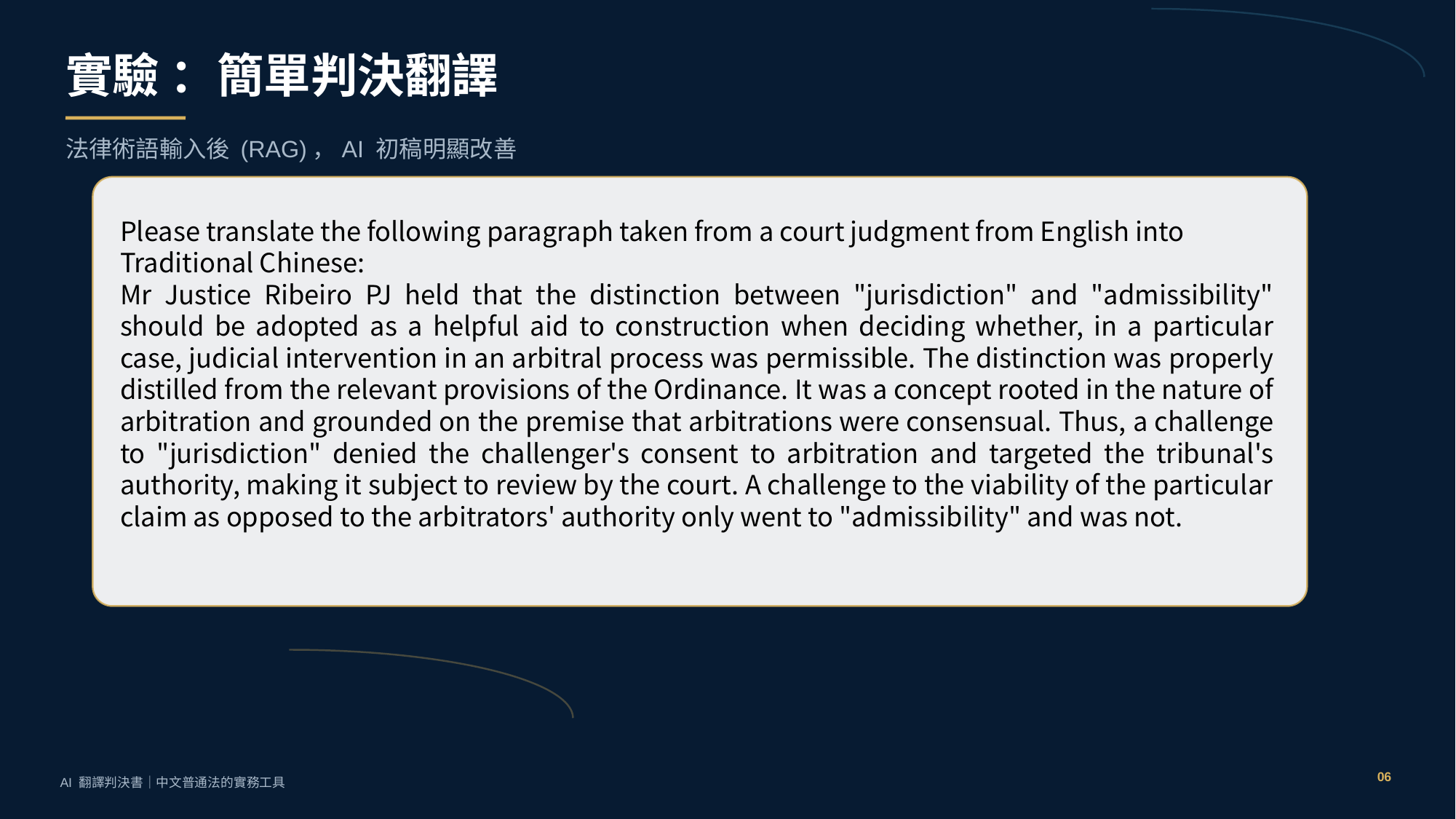

實驗 ：簡單判決翻譯

法律術語輸入後 (RAG)，AI 初稿明顯改善

Please translate the following paragraph taken from a court judgment from English into Traditional Chinese:
Mr Justice Ribeiro PJ held that the distinction between "jurisdiction" and "admissibility" should be adopted as a helpful aid to construction when deciding whether, in a particular case, judicial intervention in an arbitral process was permissible. The distinction was properly distilled from the relevant provisions of the Ordinance. It was a concept rooted in the nature of arbitration and grounded on the premise that arbitrations were consensual. Thus, a challenge to "jurisdiction" denied the challenger's consent to arbitration and targeted the tribunal's authority, making it subject to review by the court. A challenge to the viability of the particular claim as opposed to the arbitrators' authority only went to "admissibility" and was not.

06
AI 翻譯判決書｜中文普通法的實務工具